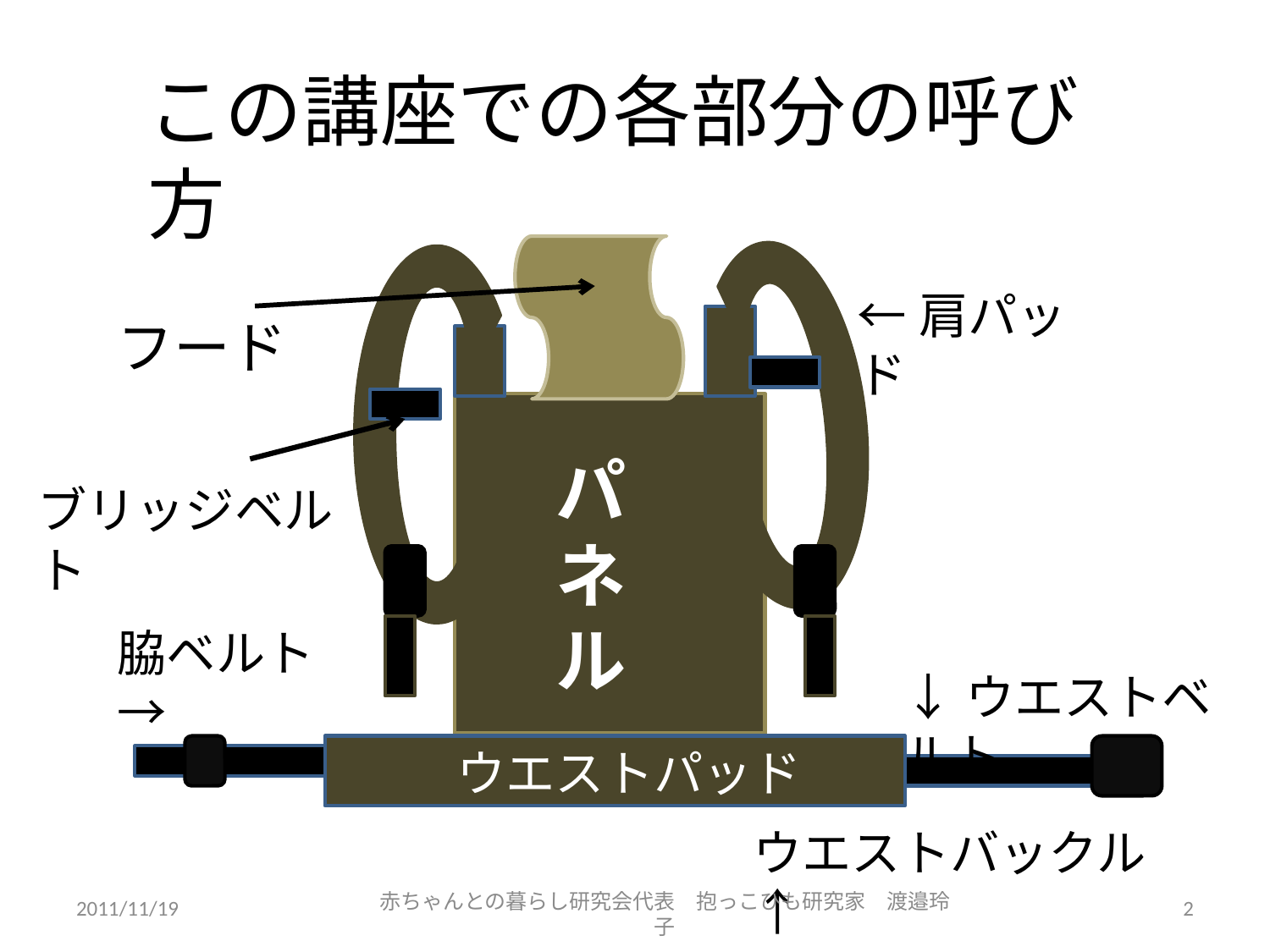

この講座での各部分の呼び方

←肩パッド
フード

パネル
ブリッジベルト

脇ベルト→

↓ウエストベルト

ウエストパッド

ウエストバックル↑
2011/11/19
2
赤ちゃんとの暮らし研究会代表　抱っこひも研究家　渡邉玲子